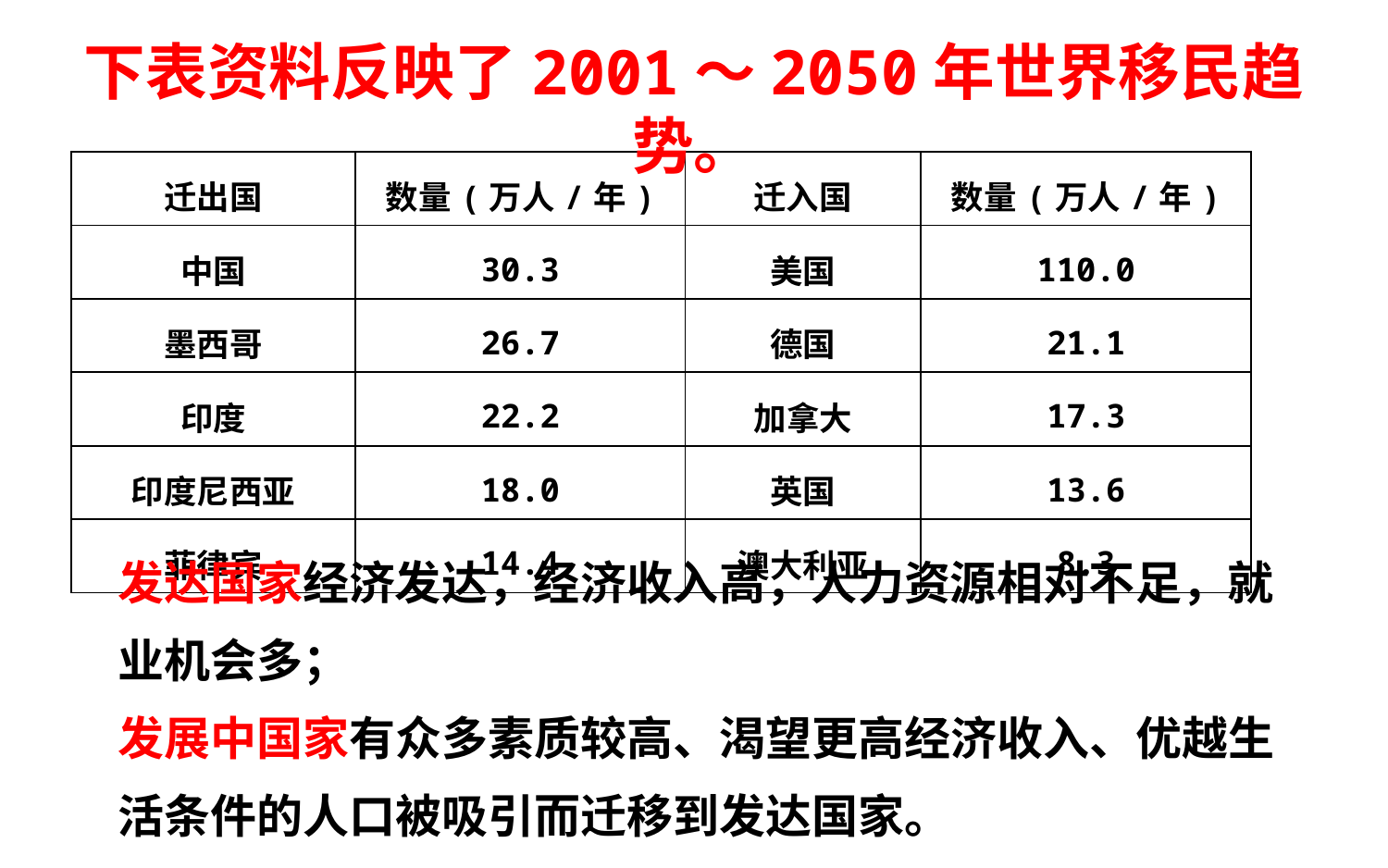

# 下表资料反映了2001～2050年世界移民趋势。
| 迁出国 | 数量(万人/年) | 迁入国 | 数量(万人/年) |
| --- | --- | --- | --- |
| 中国 | 30.3 | 美国 | 110.0 |
| 墨西哥 | 26.7 | 德国 | 21.1 |
| 印度 | 22.2 | 加拿大 | 17.3 |
| 印度尼西亚 | 18.0 | 英国 | 13.6 |
| 菲律宾 | 14.4 | 澳大利亚 | 8.3 |
发达国家经济发达，经济收入高，人力资源相对不足，就业机会多；
发展中国家有众多素质较高、渴望更高经济收入、优越生活条件的人口被吸引而迁移到发达国家。